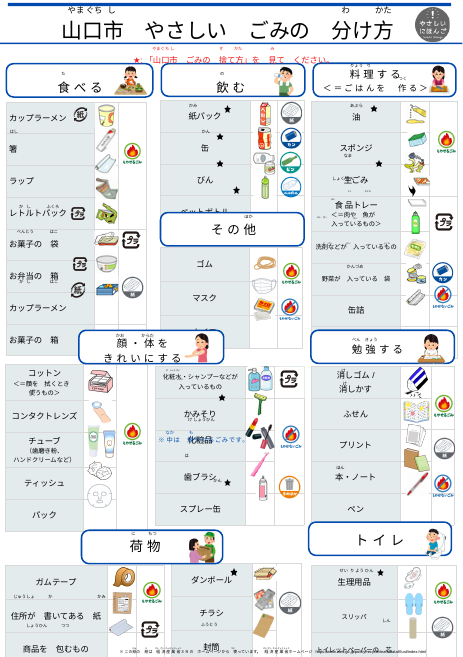

やま ぐち   し
わ　     　かた

山口市　やさしい　ごみの　分け方

やまぐち し
す　  　かた
み
★;「山口市　ごみの　捨て方」を　見て　ください。
りょう    り

料理する
＜＝ごはんを　作る＞

た
の
つく
食べる
飲む
| 紙パック |  |  |
| --- | --- | --- |
| 缶 |  |  |
| びん |  |  |
| ペットボトル |  |  |
| 油 |  |  |
| --- | --- | --- |
| スポンジ |  |  |
| 生ごみ |  |  |
| 食 品トレー ＜＝肉や　魚が　 入っているもの＞ |  |  |
| 洗剤などが　入っているもの |  |  |
| 野菜が　入っている　袋 |  |  |
| 缶詰 |  |  |
| アルミホイル |  |  |

| カップラーメン |  |  |
| --- | --- | --- |
| 箸 |  |  |
| ラップ |  |  |
| レトルトパック |  |  |
| お菓子の　袋 |  |  |
| お弁当の　箱 |  |  |
| カップラーメン |  |  |
| お菓子の　箱 |  |  |

あぶら
かみ

はし

かん

 なま

しょく ひん

にく　　　　　　  さかな
はい

か   し　　　   ふくろ

ほか
せん　ざい
はい
その他
べんとう　　   　はこ

ふくろ
や　  さい
はい
| ゴム |  |  |
| --- | --- | --- |
| マスク |  |  |
| カイロ |  |  |

かんづめ

か   し　　　　  はこ

かお　　　　からだ

顔・体を
きれいにする
べん　きょう
勉強する
| コットン ＜＝顔を　拭くとき　 使うもの＞ |  |  |
| --- | --- | --- |
| コンタクトレンズ |  |  |
| チューブ （歯磨き粉、 ハンドクリームなど） |  |  |
| ティッシュ |  |  |
| パック |  |  |

| 化粧水・シャンプーなどが 入っているもの |  |  |
| --- | --- | --- |
| かみそり |  |  |
| 化粧品 |  |  |
| 歯ブラシ |  |  |
| スプレー缶 |  |  |
| 消しゴム/ 消しかす |  |  |
| --- | --- | --- |
| ふせん |  |  |
| プリント |  |  |
| 本・ノート |  |  |
| ペン |  |  |

け

け　しょう すい

はい
け
かお　           　    　ふ
  つか

 け しょうひん

  なか　　　  も
※中は　燃やせるごみです。

は　 みがき　　　   こ

は

   ほん

 かん

トイレ

荷物
に　　　もつ
| ダンボール |  |  |
| --- | --- | --- |
| チラシ |  |  |
| 封筒 |  |  |
| ガムテープ |  |  |
| --- | --- | --- |
| 住所が　書いてある　紙 |  |  |
| 商品を　包むもの |  |  |
| 生理用品 |  |  |
| --- | --- | --- |
| スリッパ |  |  |
| トイレットペーパーの　芯 |  |  |

せい  り よう ひん

じゅうしょ　　     か　　　　　　　　 　　 かみ

しん

ふうとう
しょうひん　　　 つつ
  かみ　　　　  え
けい   ざい  さんぎょうしょう
つか
けい ざい  さん  ぎょうしょう
※この紙の　絵は　経 済 産 業 省３Rの　ホームページから　使っています。　経 済 産 業 省ホームページ  https://www.meti.go.jp/policy/recycle/main/data/illust/index.html